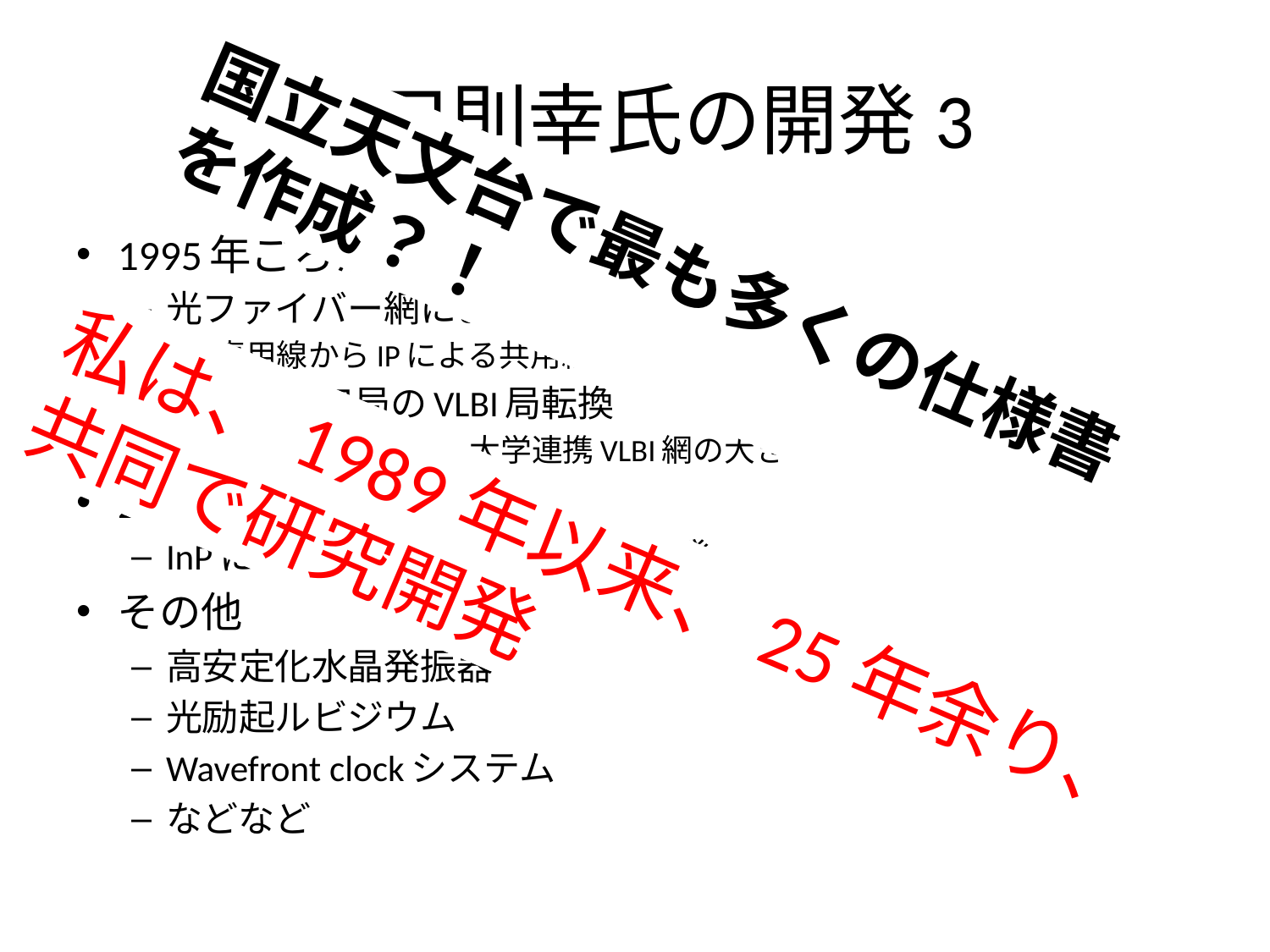

# 川口則幸氏の開発3
国立天文台で最も多くの仕様書を作成？！
1995年ごろから
光ファイバー網によるVLBIシステムの開発
専用線からIPによる共用線へ
KDDI　山口局のVLBI局転換
国内VLBI観測網、大学連携VLBI網の大きな契機
2003年ごろから
InPによるMMIC HEMT素子の開発
その他
高安定化水晶発振器
光励起ルビジウム
Wavefront clockシステム
などなど

私は、1989年以来、25年余り、共同で研究開発